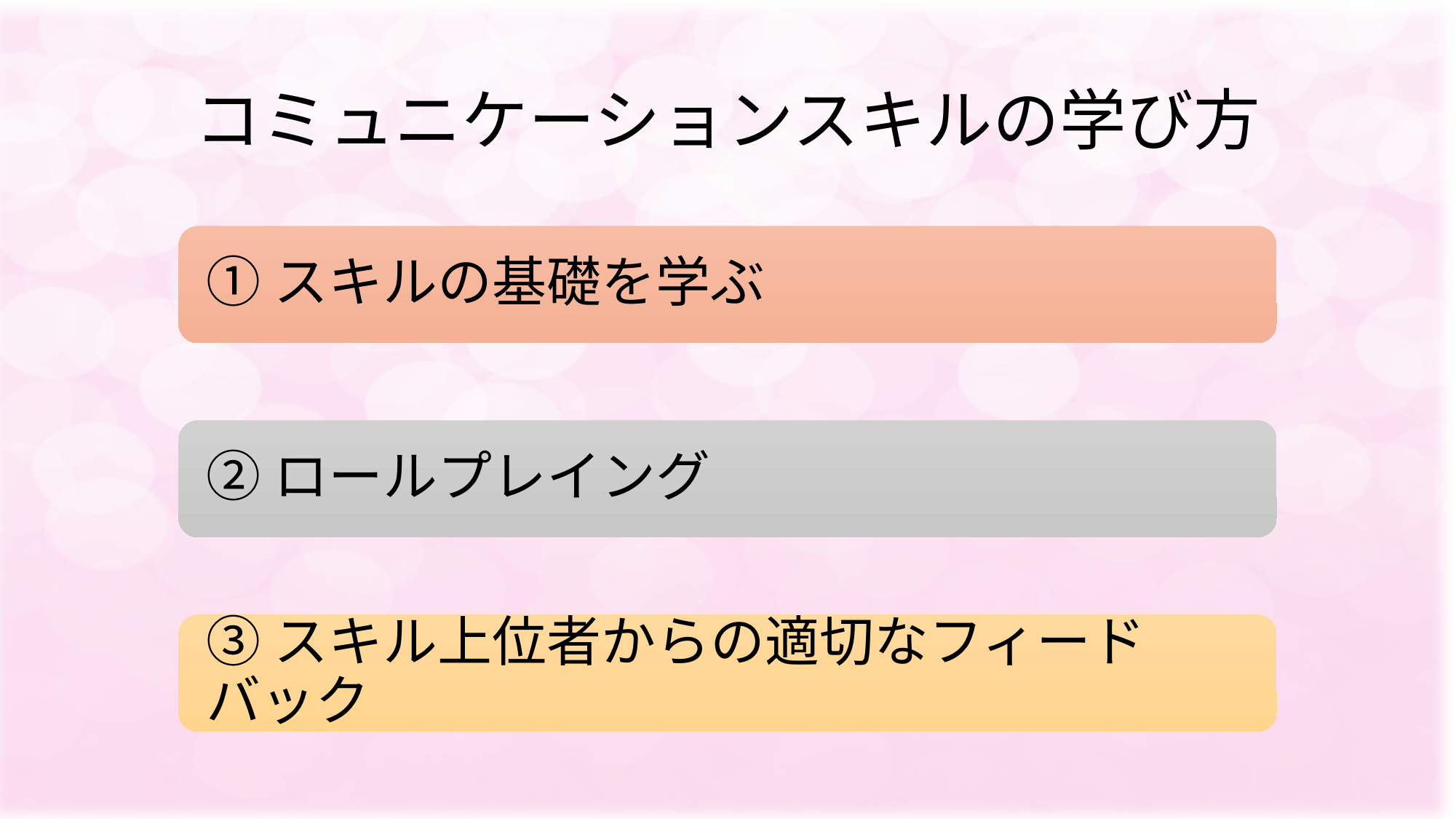

# コミュニケーションスキルの学び方
①スキルの基礎を学ぶ

②ロールプレイング

③スキル上位者からの適切なフィードバック